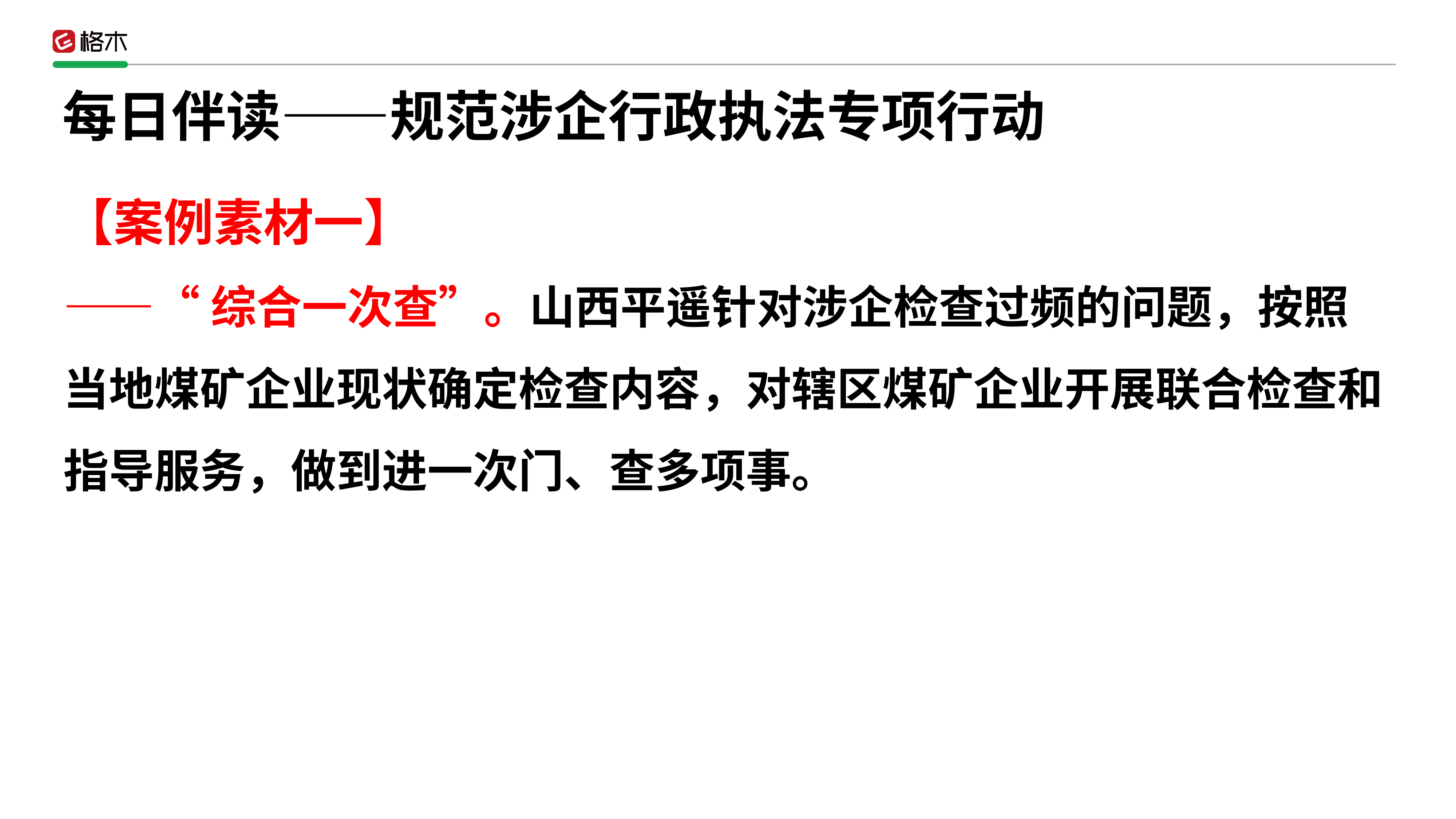

每日伴读——规范涉企行政执法专项行动

【案例素材一】
——“综合一次查”。山西平遥针对涉企检查过频的问题，按照当地煤矿企业现状确定检查内容，对辖区煤矿企业开展联合检查和指导服务，做到进一次门、查多项事。